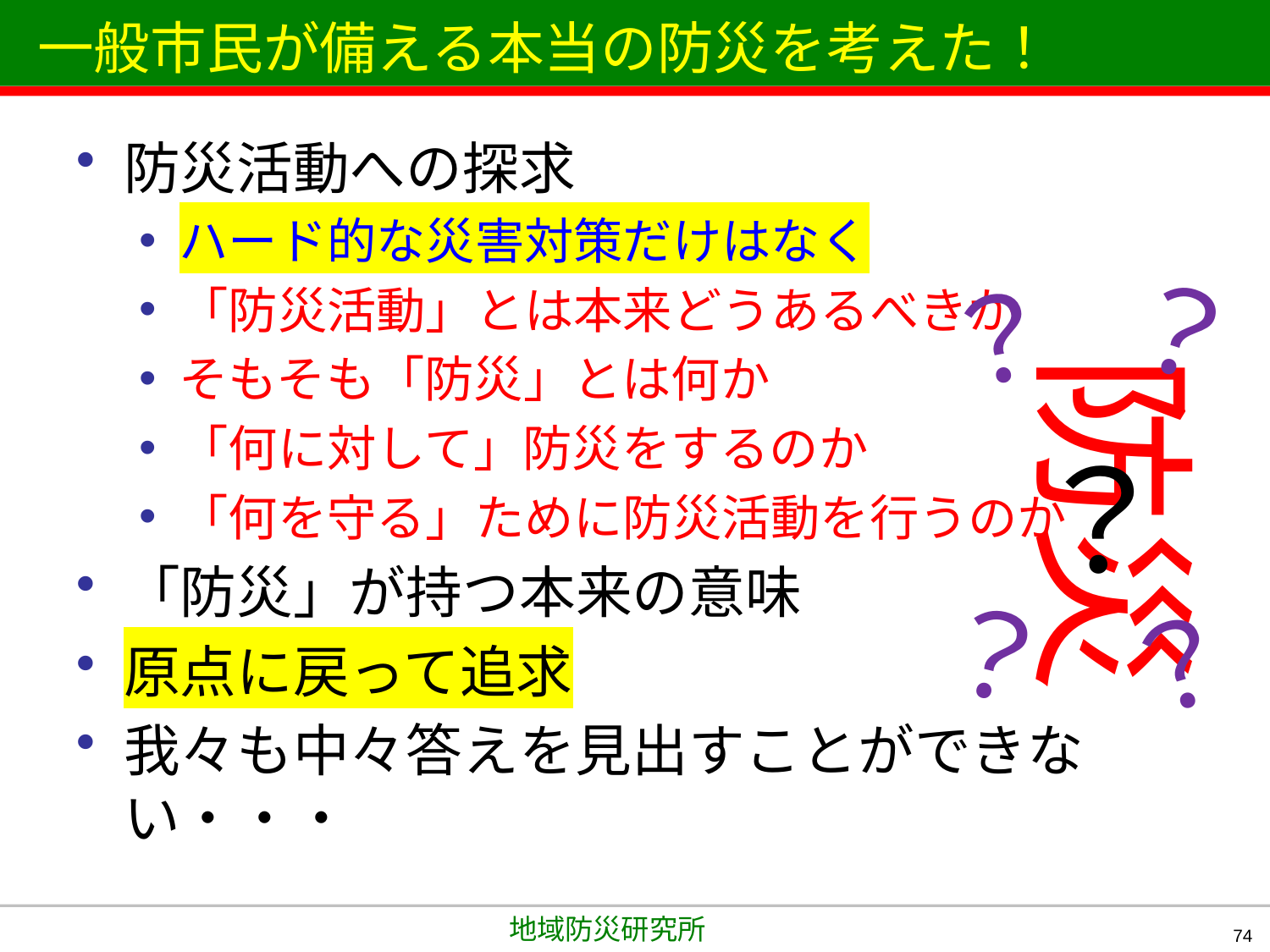

# 一般市民が備える本当の防災を考えた！
防災活動への探求
ハード的な災害対策だけはなく
「防災活動」とは本来どうあるべきか
そもそも「防災」とは何か
「何に対して」防災をするのか
「何を守る」ために防災活動を行うのか
「防災」が持つ本来の意味
原点に戻って追求
我々も中々答えを見出すことができない・・・
？
？
防災
？
？
？